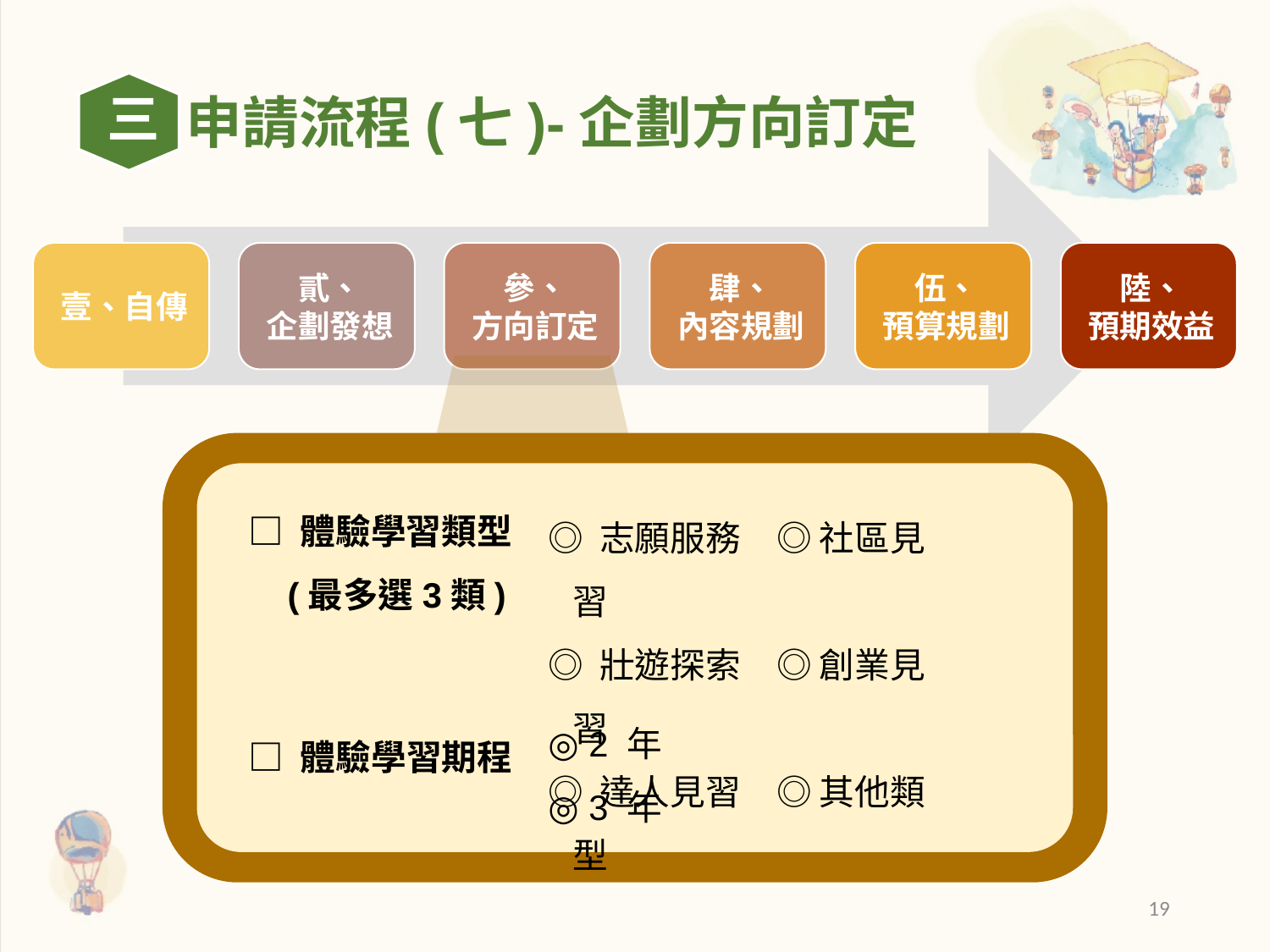

三
申請流程(七)-企劃方向訂定
壹、自傳
貳、
企劃發想
參、
方向訂定
肆、
內容規劃
伍、
預算規劃
陸、
預期效益

◎ 志願服務　◎ 社區見習
◎ 壯遊探索　◎ 創業見習
◎ 達人見習　◎ 其他類型
□ 體驗學習類型
    (最多選3類)
□ 體驗學習期程
◎ 2 年
◎ 3 年
19